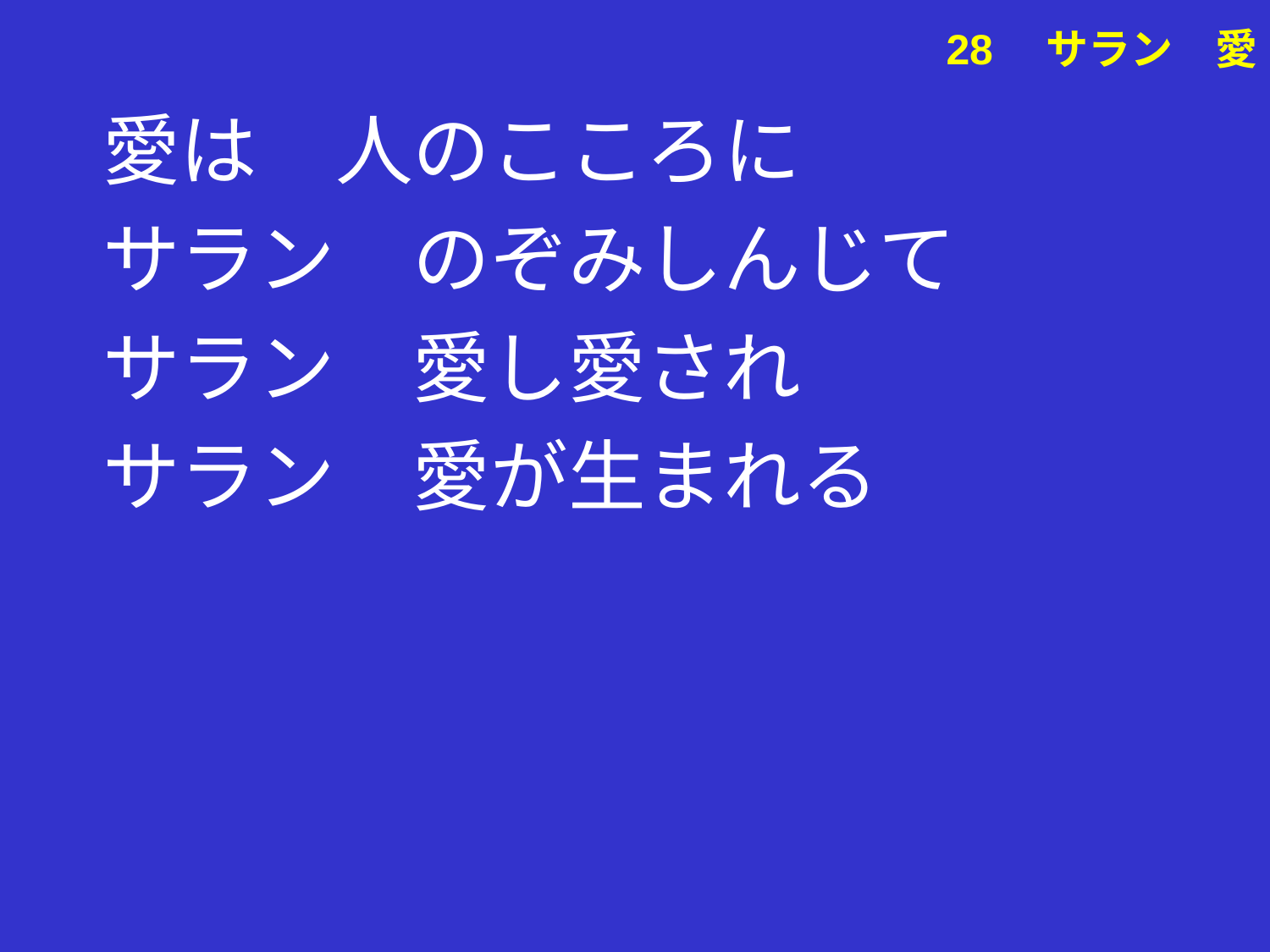

愛は　人のこころに
サラン　のぞみしんじて
サラン　愛し愛され
サラン　愛が生まれる

# 28　サラン　愛